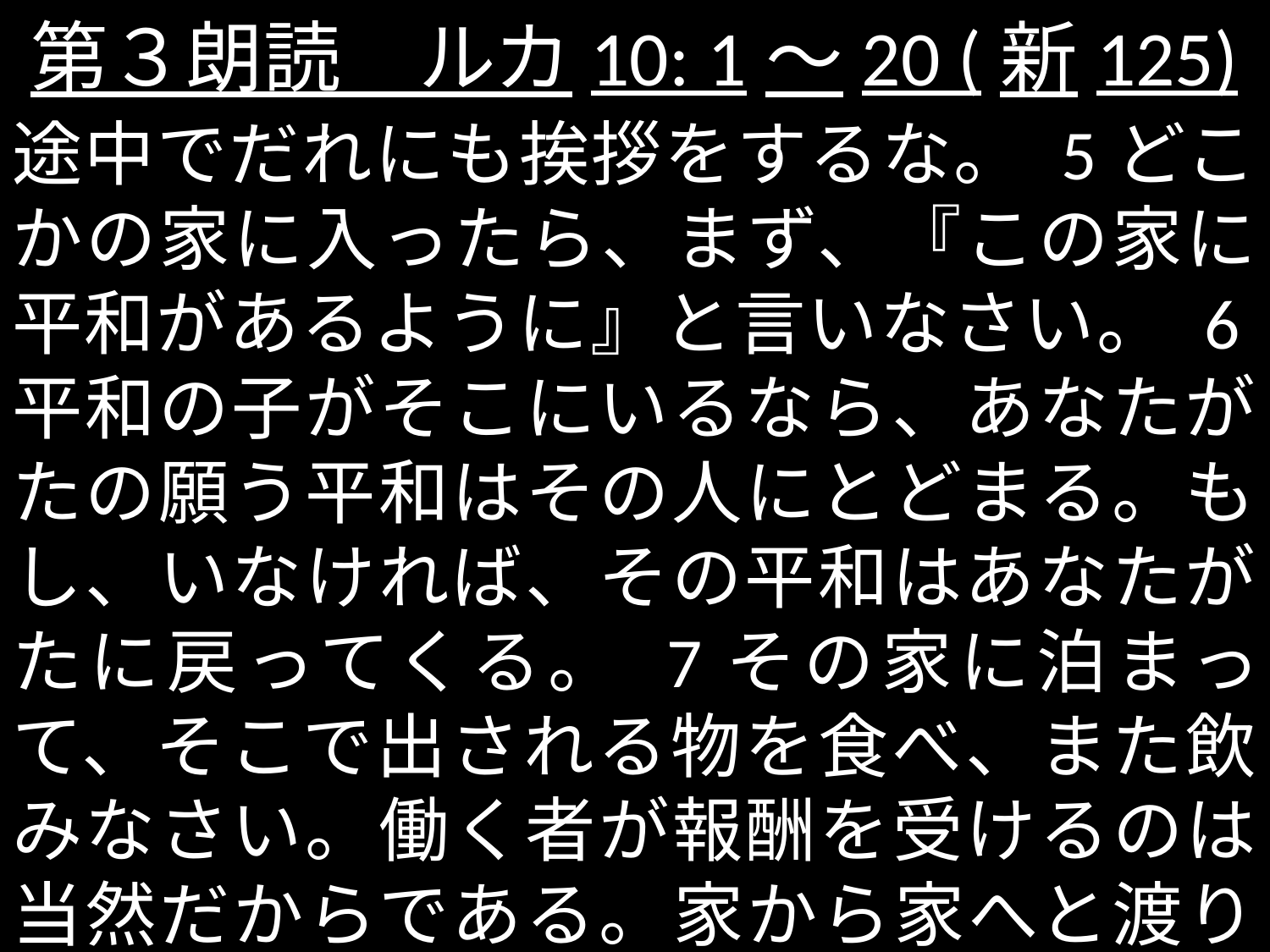

# 第３朗読　ルカ10: 1～20 (新125)
途中でだれにも挨拶をするな。 5どこかの家に入ったら、まず、『この家に平和があるように』と言いなさい。 6平和の子がそこにいるなら、あなたがたの願う平和はその人にとどまる。もし、いなければ、その平和はあなたがたに戻ってくる。 7その家に泊まって、そこで出される物を食べ、また飲みなさい。働く者が報酬を受けるのは当然だからである。家から家へと渡り歩くな。